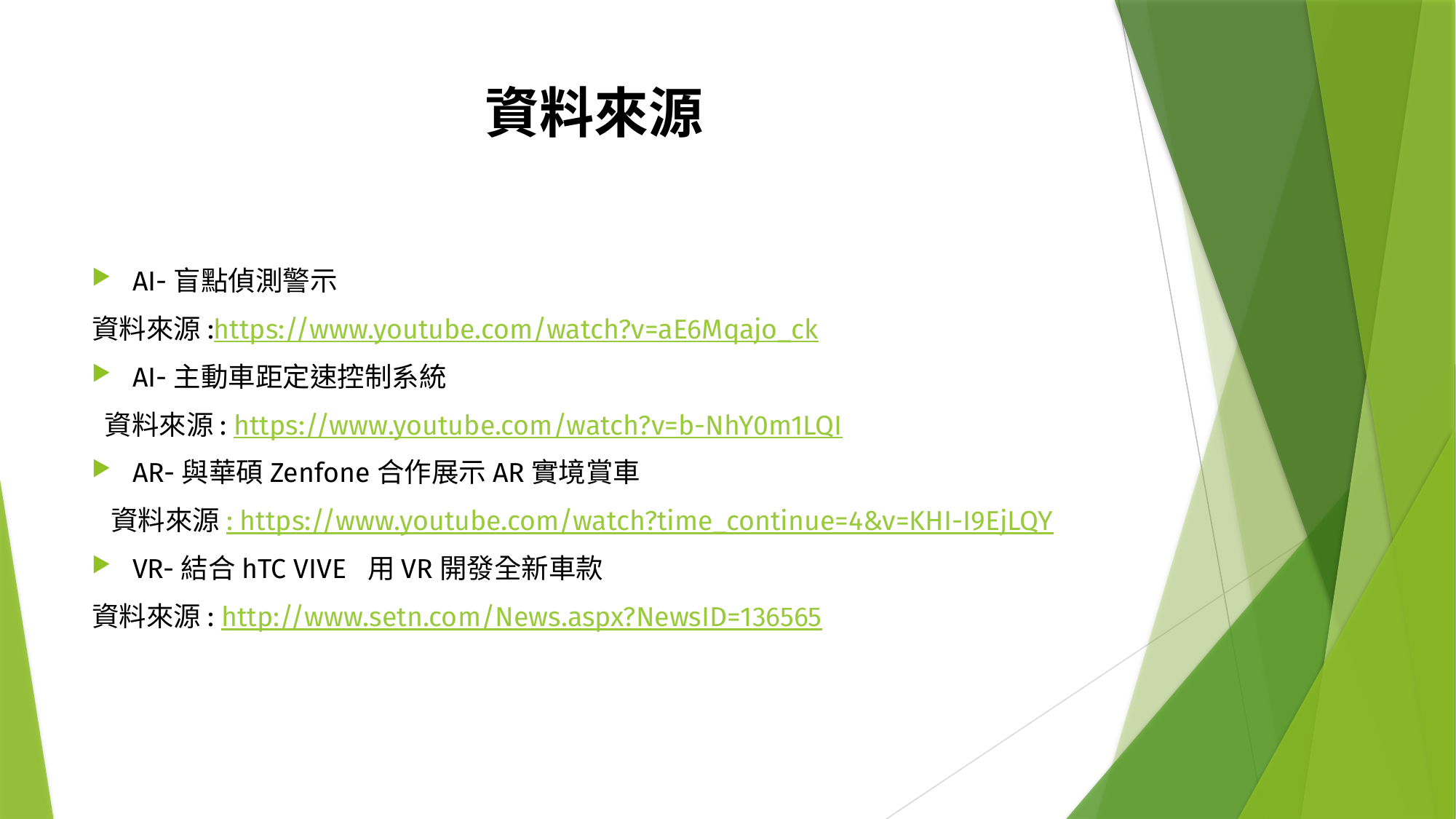

# 資料來源
AI-盲點偵測警示
資料來源:https://www.youtube.com/watch?v=aE6Mqajo_ck
AI-主動車距定速控制系統
 資料來源: https://www.youtube.com/watch?v=b-NhY0m1LQI
AR-與華碩Zenfone合作展示AR實境賞車
  資料來源: https://www.youtube.com/watch?time_continue=4&v=KHI-I9EjLQY
VR-結合hTC VIVE  用VR開發全新車款
資料來源: http://www.setn.com/News.aspx?NewsID=136565